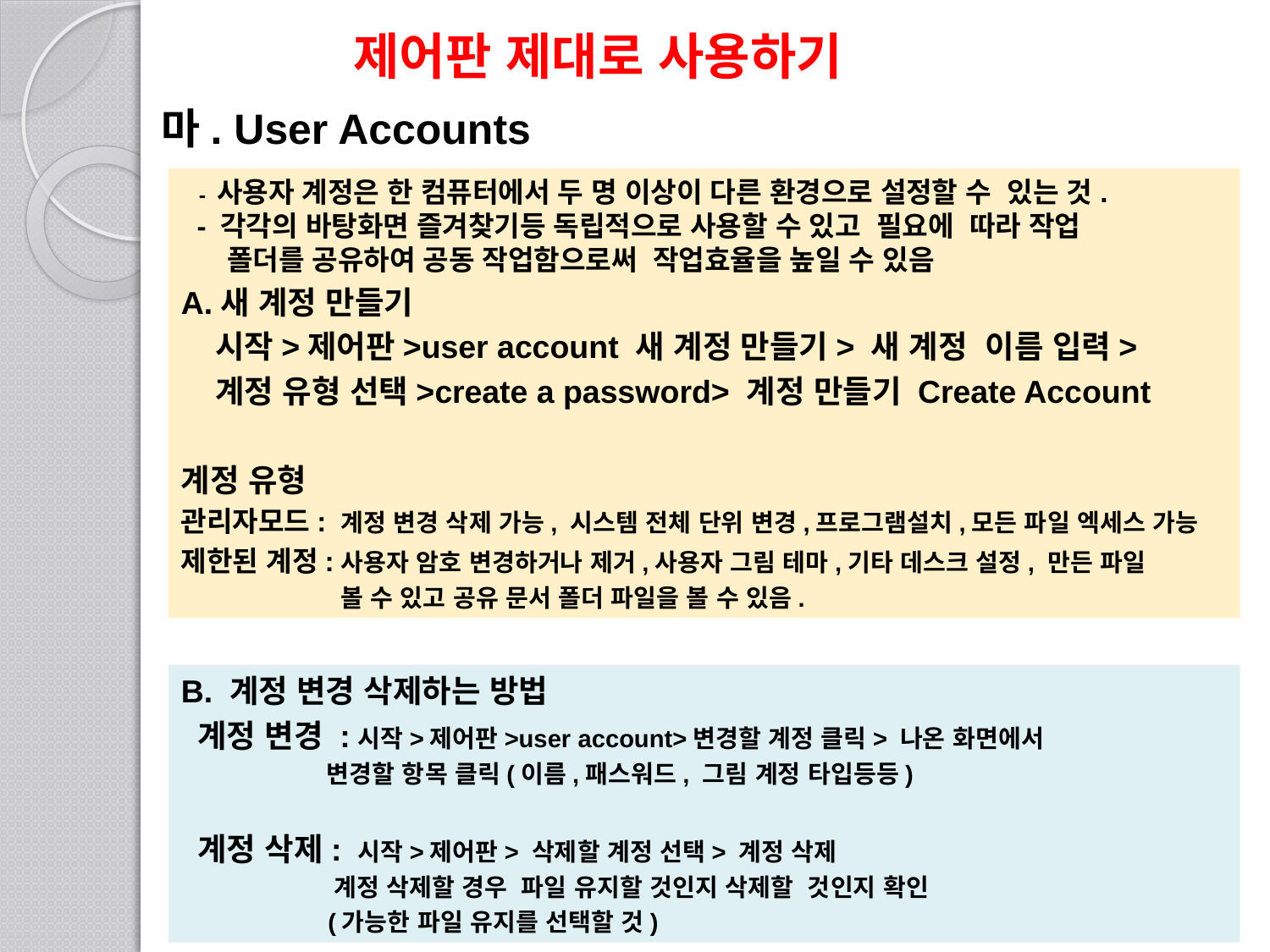

제어판 제대로 사용하기
마. User Accounts
   - 사용자 계정은 한 컴퓨터에서 두 명 이상이 다른 환경으로 설정할 수  있는 것.
  - 각각의 바탕화면 즐겨찾기등 독립적으로 사용할 수 있고  필요에  따라 작업
     폴더를 공유하여 공동 작업함으로써  작업효율을 높일 수 있음
A.새 계정 만들기
   시작>제어판>user account 새 계정 만들기> 새 계정  이름 입력>
   계정 유형 선택>create a password> 계정 만들기 Create Account

계정 유형
관리자모드: 계정 변경 삭제 가능, 시스템 전체 단위 변경,프로그램설치,모든 파일 엑세스 가능
제한된 계정:사용자 암호 변경하거나 제거,사용자 그림 테마,기타 데스크 설정, 만든 파일
                      볼 수 있고 공유 문서 폴더 파일을 볼 수 있음.
B. 계정 변경 삭제하는 방법
 계정 변경 :시작>제어판>user account>변경할 계정 클릭> 나온 화면에서
                    변경할 항목 클릭(이름,패스워드, 그림 계정 타입등등)

 계정 삭제: 시작>제어판> 삭제할 계정 선택> 계정 삭제
                     계정 삭제할 경우  파일 유지할 것인지 삭제할  것인지 확인
                     (가능한 파일 유지를 선택할 것)
10